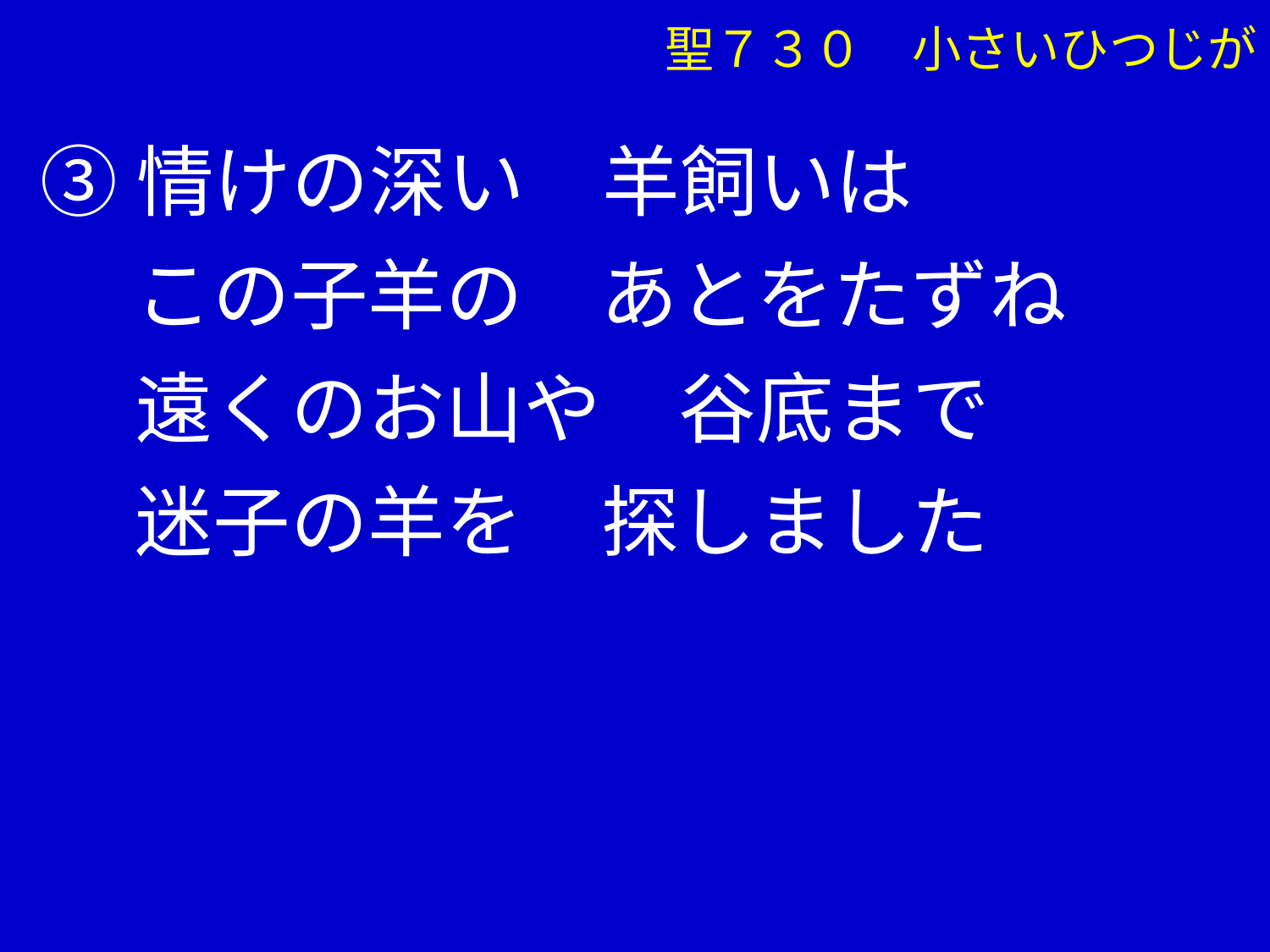

聖７３０　小さいひつじが
③情けの深い　羊飼いは
　 この子羊の　あとをたずね
　 遠くのお山や　谷底まで
　 迷子の羊を　探しました